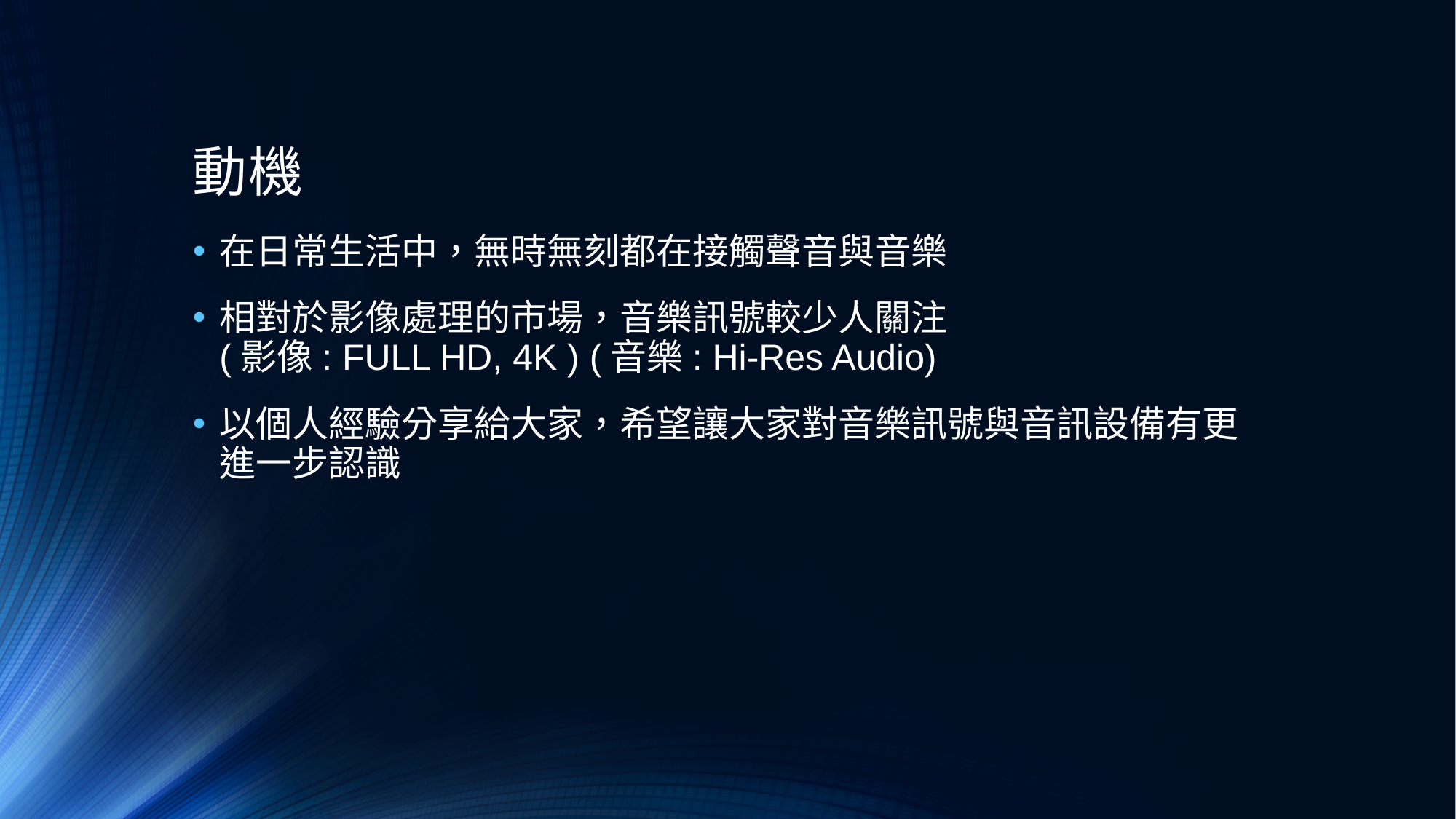

# 動機
在日常生活中，無時無刻都在接觸聲音與音樂
相對於影像處理的市場，音樂訊號較少人關注
(影像: FULL HD, 4K ) (音樂: Hi-Res Audio)
以個人經驗分享給大家，希望讓大家對音樂訊號與音訊設備有更進一步認識